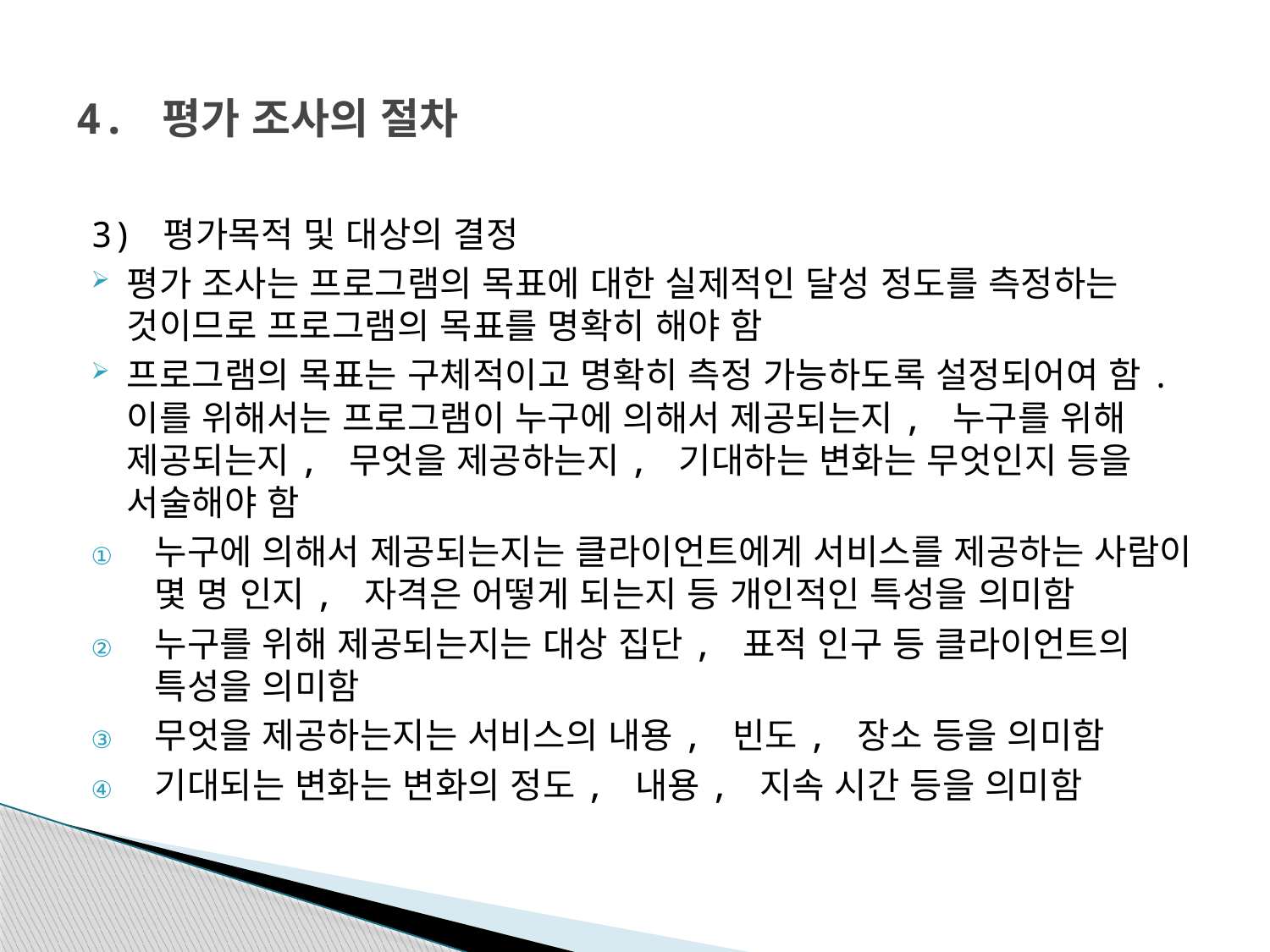

# 4. 평가 조사의 절차
3) 평가목적 및 대상의 결정
평가 조사는 프로그램의 목표에 대한 실제적인 달성 정도를 측정하는 것이므로 프로그램의 목표를 명확히 해야 함
프로그램의 목표는 구체적이고 명확히 측정 가능하도록 설정되어여 함. 이를 위해서는 프로그램이 누구에 의해서 제공되는지, 누구를 위해 제공되는지, 무엇을 제공하는지, 기대하는 변화는 무엇인지 등을 서술해야 함
누구에 의해서 제공되는지는 클라이언트에게 서비스를 제공하는 사람이 몇 명 인지, 자격은 어떻게 되는지 등 개인적인 특성을 의미함
누구를 위해 제공되는지는 대상 집단, 표적 인구 등 클라이언트의 특성을 의미함
무엇을 제공하는지는 서비스의 내용, 빈도, 장소 등을 의미함
기대되는 변화는 변화의 정도, 내용, 지속 시간 등을 의미함